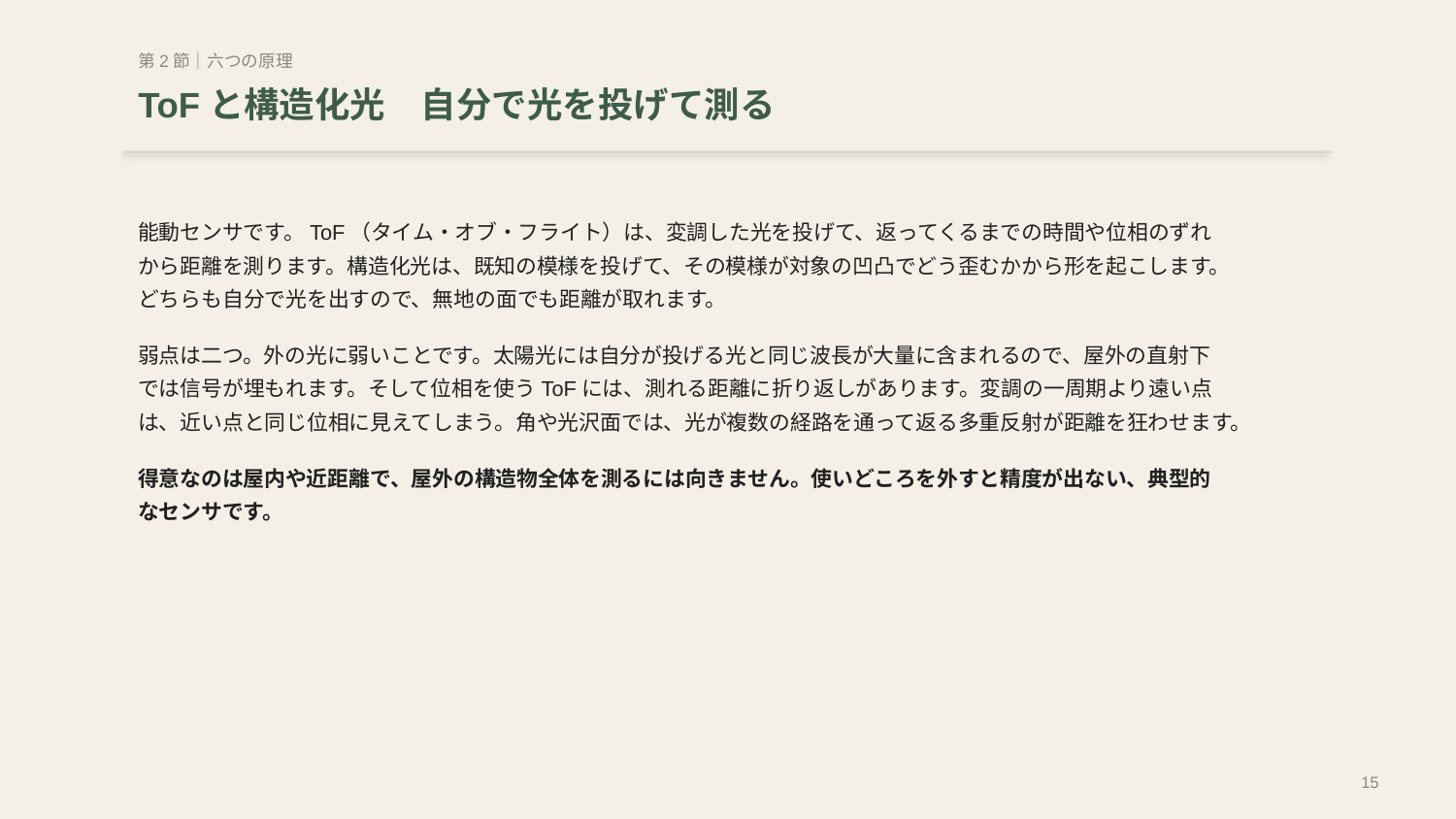

第2節｜六つの原理
ToFと構造化光　自分で光を投げて測る

能動センサです。ToF（タイム・オブ・フライト）は、変調した光を投げて、返ってくるまでの時間や位相のずれから距離を測ります。構造化光は、既知の模様を投げて、その模様が対象の凹凸でどう歪むかから形を起こします。どちらも自分で光を出すので、無地の面でも距離が取れます。
弱点は二つ。外の光に弱いことです。太陽光には自分が投げる光と同じ波長が大量に含まれるので、屋外の直射下では信号が埋もれます。そして位相を使うToFには、測れる距離に折り返しがあります。変調の一周期より遠い点は、近い点と同じ位相に見えてしまう。角や光沢面では、光が複数の経路を通って返る多重反射が距離を狂わせます。
得意なのは屋内や近距離で、屋外の構造物全体を測るには向きません。使いどころを外すと精度が出ない、典型的なセンサです。
15